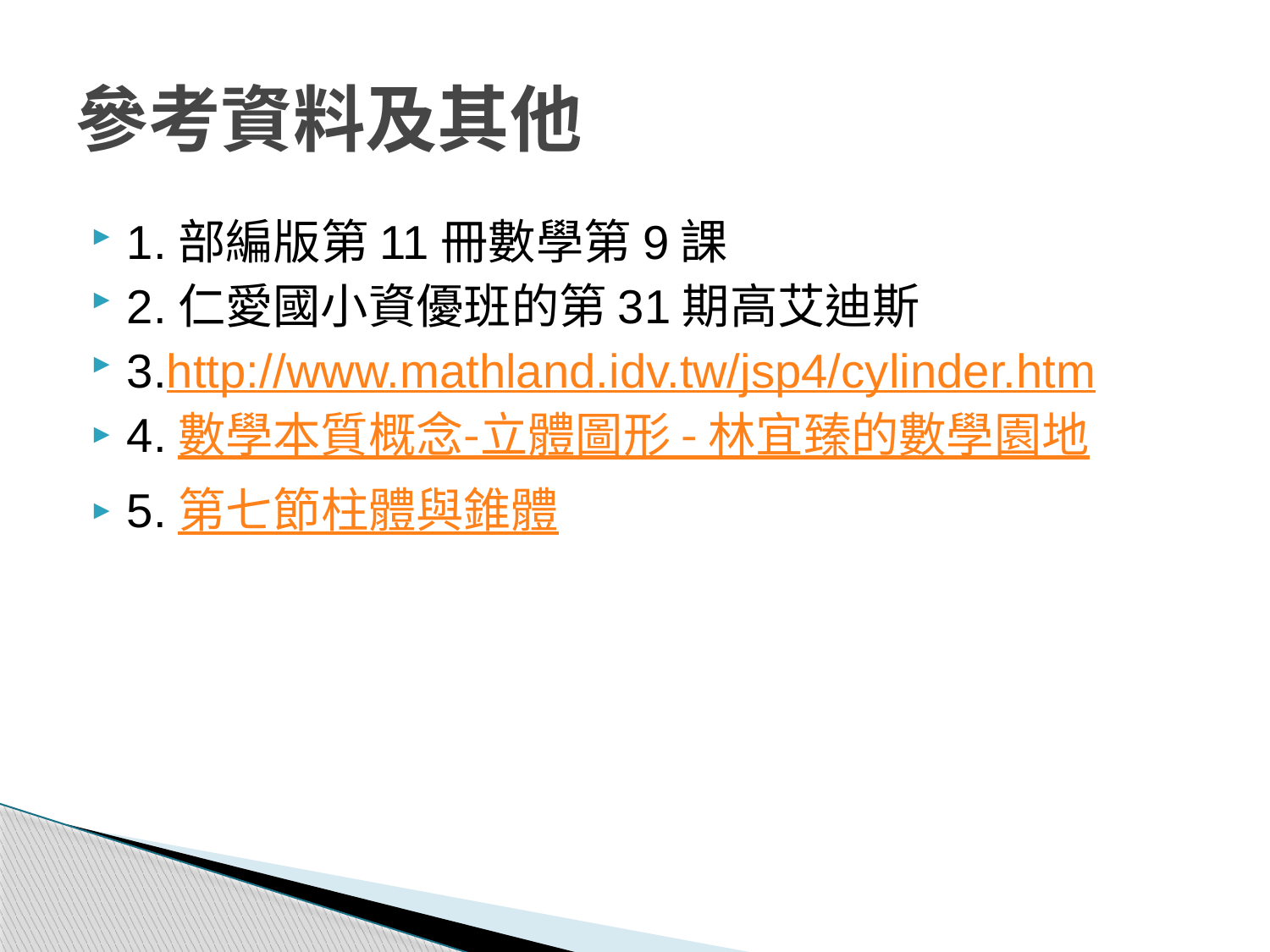

# 參考資料及其他
1.部編版第11冊數學第9課
2.仁愛國小資優班的第31期高艾迪斯
3.http://www.mathland.idv.tw/jsp4/cylinder.htm
4.數學本質概念-立體圖形 - 林宜臻的數學園地
5.第七節柱體與錐體